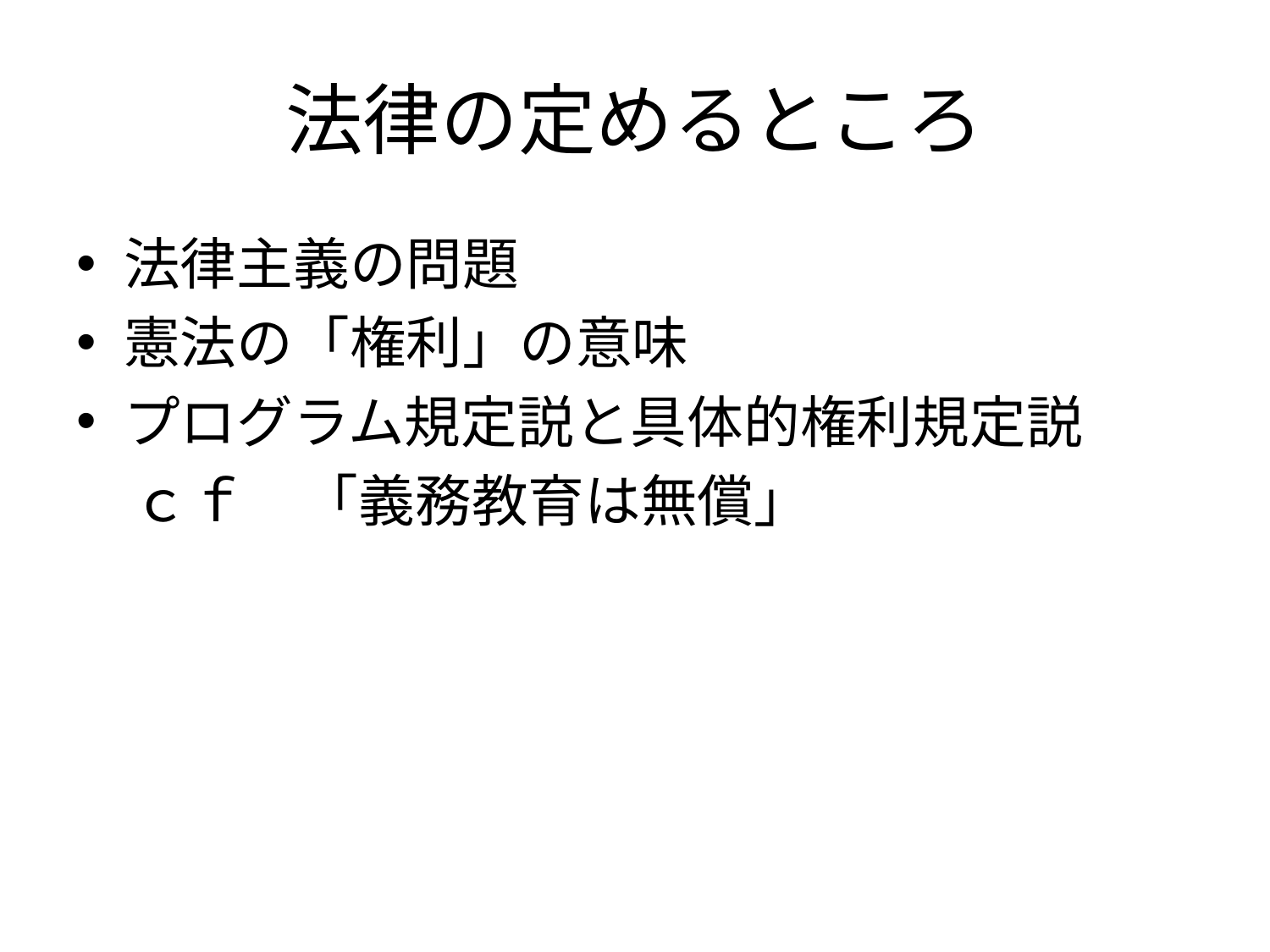

# 法律の定めるところ
法律主義の問題
憲法の「権利」の意味
プログラム規定説と具体的権利規定説
　ｃｆ　「義務教育は無償」